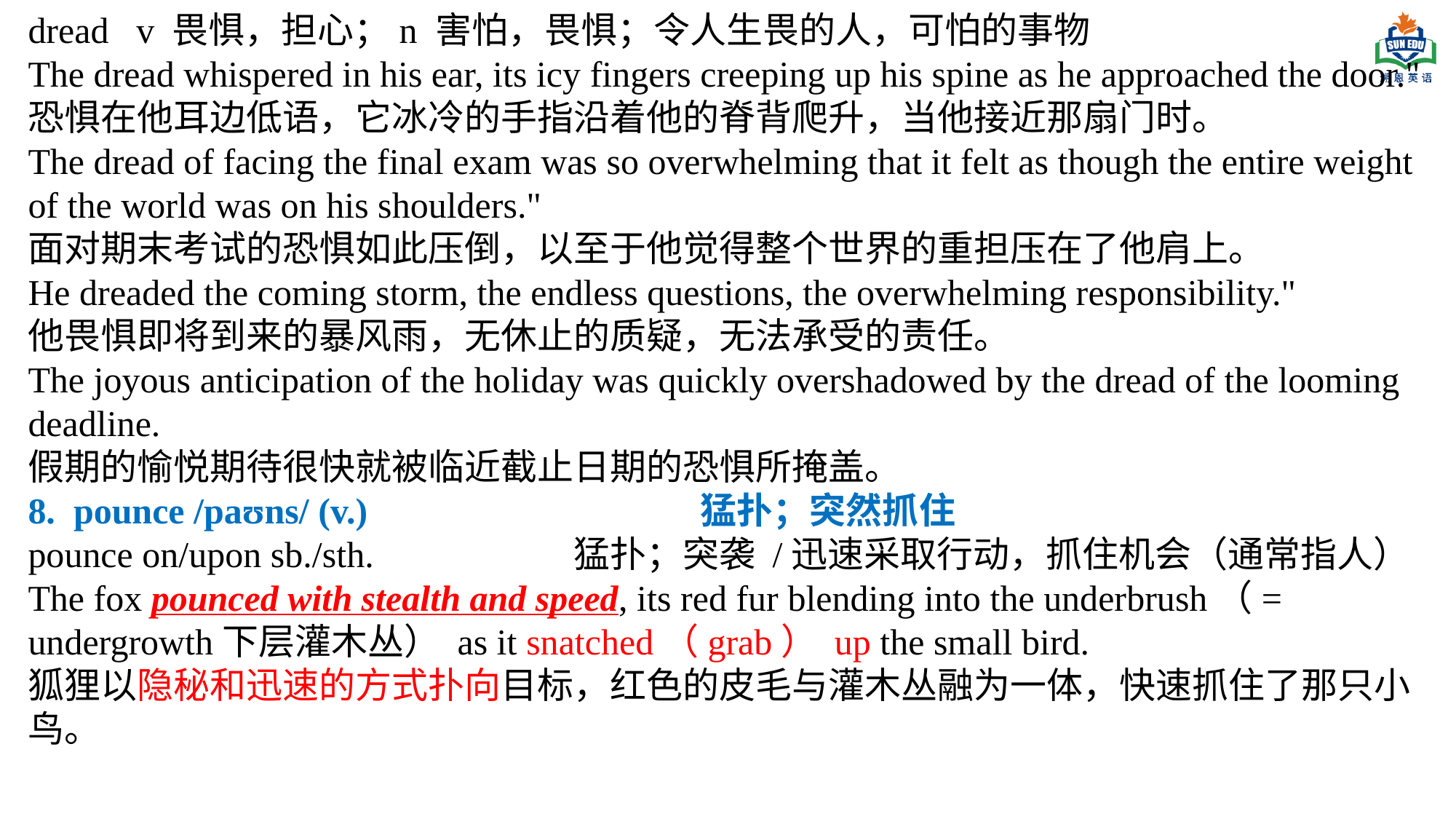

dread   v 畏惧，担心；n 害怕，畏惧；令人生畏的人，可怕的事物
The dread whispered in his ear, its icy fingers creeping up his spine as he approached the door."
恐惧在他耳边低语，它冰冷的手指沿着他的脊背爬升，当他接近那扇门时。
The dread of facing the final exam was so overwhelming that it felt as though the entire weight of the world was on his shoulders."
面对期末考试的恐惧如此压倒，以至于他觉得整个世界的重担压在了他肩上。
He dreaded the coming storm, the endless questions, the overwhelming responsibility."
他畏惧即将到来的暴风雨，无休止的质疑，无法承受的责任。
The joyous anticipation of the holiday was quickly overshadowed by the dread of the looming deadline.
假期的愉悦期待很快就被临近截止日期的恐惧所掩盖。
8.  pounce /paʊns/ (v.)			 猛扑；突然抓住
pounce on/upon sb./sth.		猛扑；突袭 /迅速采取行动，抓住机会（通常指人）
The fox pounced with stealth and speed, its red fur blending into the underbrush（= undergrowth下层灌木丛） as it snatched（grab） up the small bird.
狐狸以隐秘和迅速的方式扑向目标，红色的皮毛与灌木丛融为一体，快速抓住了那只小鸟。